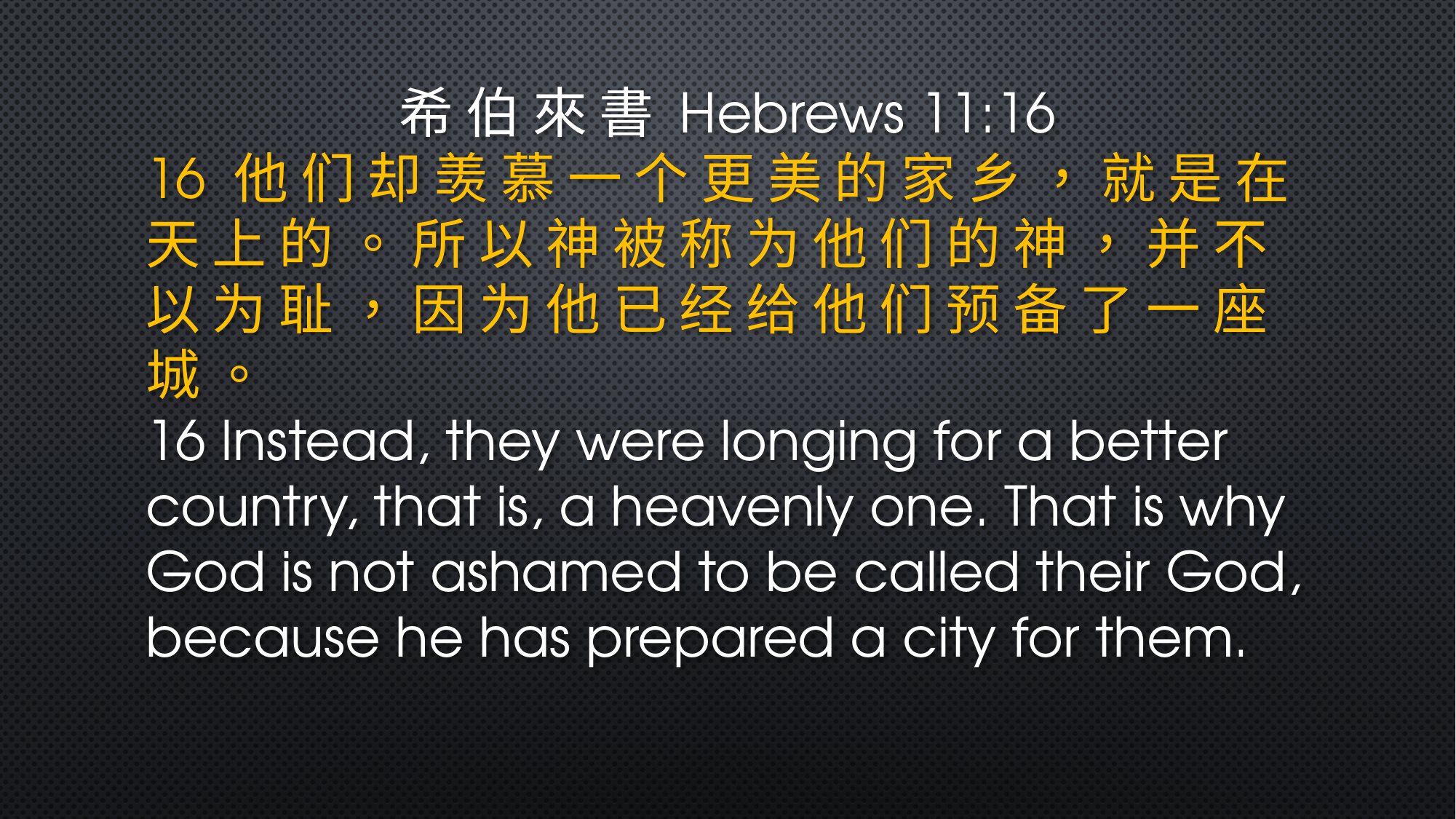

希 伯 來 書 Hebrews 11:16
16 他 们 却 羡 慕 一 个 更 美 的 家 乡 ， 就 是 在 天 上 的 。 所 以 神 被 称 为 他 们 的 神 ， 并 不 以 为 耻 ， 因 为 他 已 经 给 他 们 预 备 了 一 座 城 。
16 Instead, they were longing for a better country, that is, a heavenly one. That is why God is not ashamed to be called their God, because he has prepared a city for them.